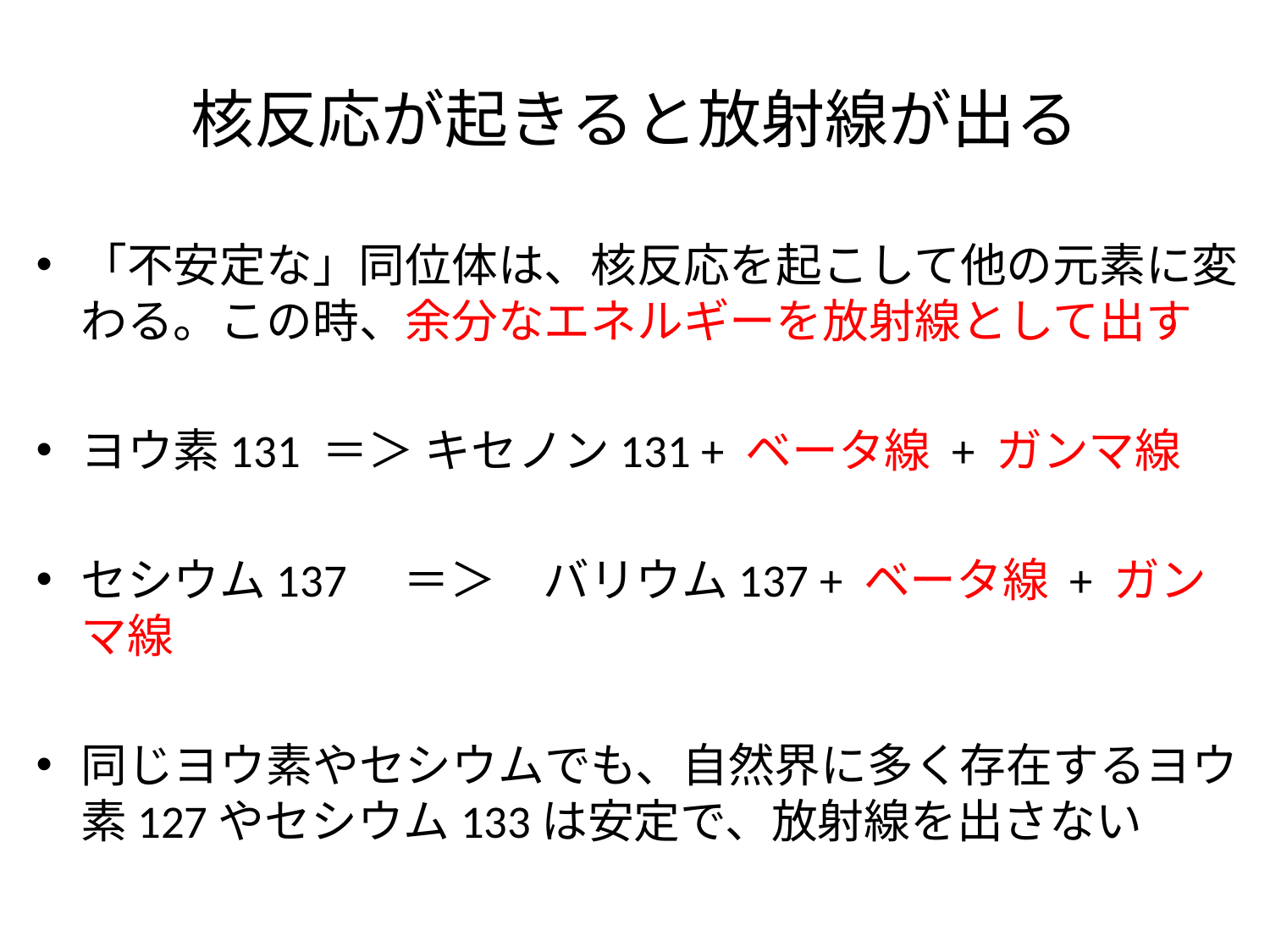

# 核反応が起きると放射線が出る
「不安定な」同位体は、核反応を起こして他の元素に変わる。この時、余分なエネルギーを放射線として出す

ヨウ素131 ＝＞ キセノン131 + ベータ線 + ガンマ線

セシウム137　＝＞　バリウム137 + ベータ線 + ガンマ線

同じヨウ素やセシウムでも、自然界に多く存在するヨウ素127やセシウム133は安定で、放射線を出さない